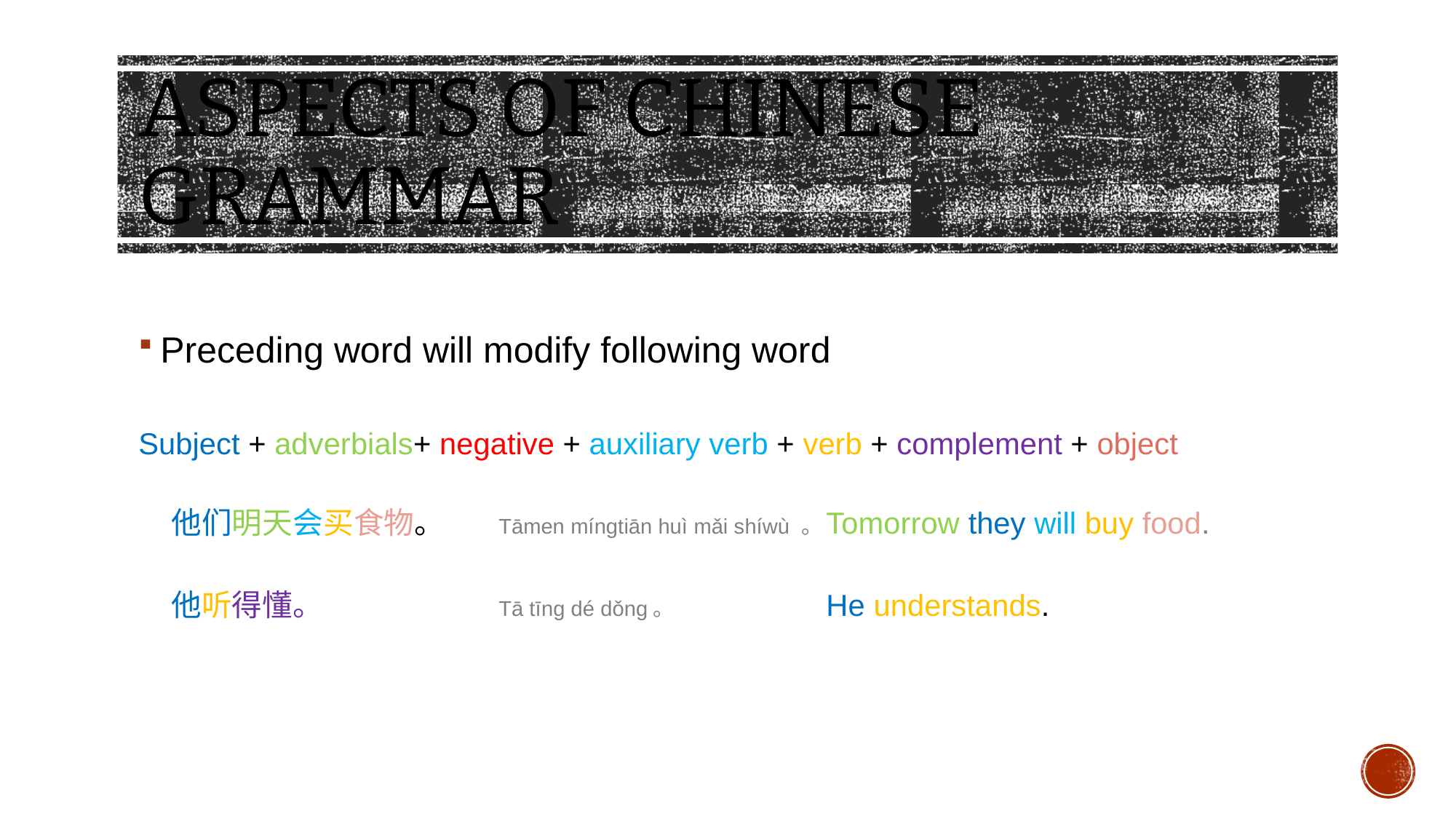

# Aspects of Chinese grammar

Preceding word will modify following word
Subject + adverbials+ negative + auxiliary verb + verb + complement + object
他们明天会买食物。	Tāmen míngtiān huì mǎi shíwù 。	Tomorrow they will buy food.
他听得懂。		Tā tīng dé dǒng。		He understands.